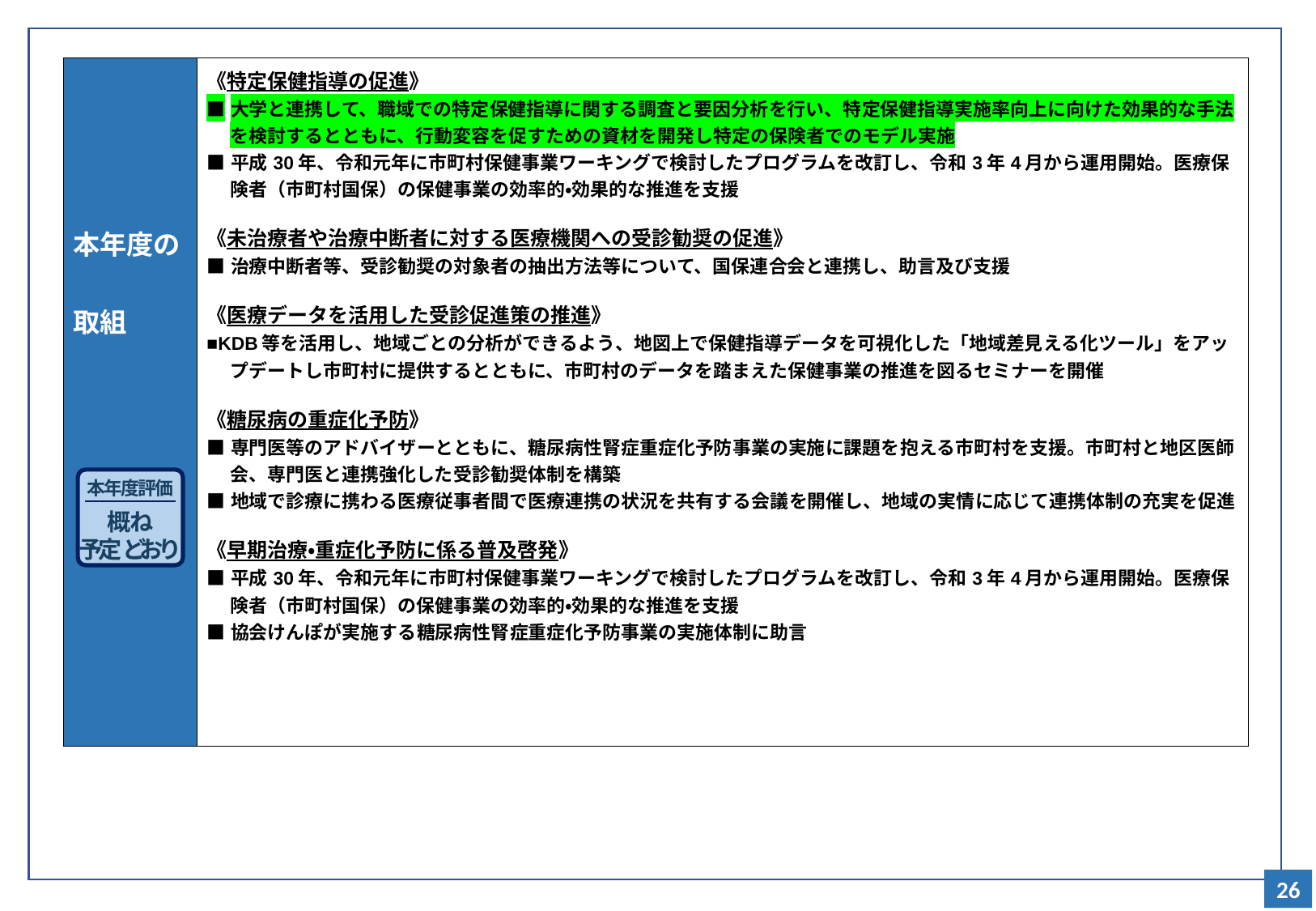

| 本年度の 取組 | 《特定保健指導の促進》 ■大学と連携して、職域での特定保健指導に関する調査と要因分析を行い、特定保健指導実施率向上に向けた効果的な手法を検討するとともに、行動変容を促すための資材を開発し特定の保険者でのモデル実施 ■平成30年、令和元年に市町村保健事業ワーキングで検討したプログラムを改訂し、令和3年4月から運用開始。医療保険者（市町村国保）の保健事業の効率的・効果的な推進を支援 《未治療者や治療中断者に対する医療機関への受診勧奨の促進》 ■治療中断者等、受診勧奨の対象者の抽出方法等について、国保連合会と連携し、助言及び支援 《医療データを活用した受診促進策の推進》 ■KDB等を活用し、地域ごとの分析ができるよう、地図上で保健指導データを可視化した「地域差見える化ツール」をアップデートし市町村に提供するとともに、市町村のデータを踏まえた保健事業の推進を図るセミナーを開催 《糖尿病の重症化予防》 ■専門医等のアドバイザーとともに、糖尿病性腎症重症化予防事業の実施に課題を抱える市町村を支援。市町村と地区医師会、専門医と連携強化した受診勧奨体制を構築 ■地域で診療に携わる医療従事者間で医療連携の状況を共有する会議を開催し、地域の実情に応じて連携体制の充実を促進 《早期治療・重症化予防に係る普及啓発》 ■平成30年、令和元年に市町村保健事業ワーキングで検討したプログラムを改訂し、令和3年4月から運用開始。医療保険者（市町村国保）の保健事業の効率的・効果的な推進を支援 ■協会けんぽが実施する糖尿病性腎症重症化予防事業の実施体制に助言 |
| --- | --- |
本年度評価

概ね
予定どおり
26